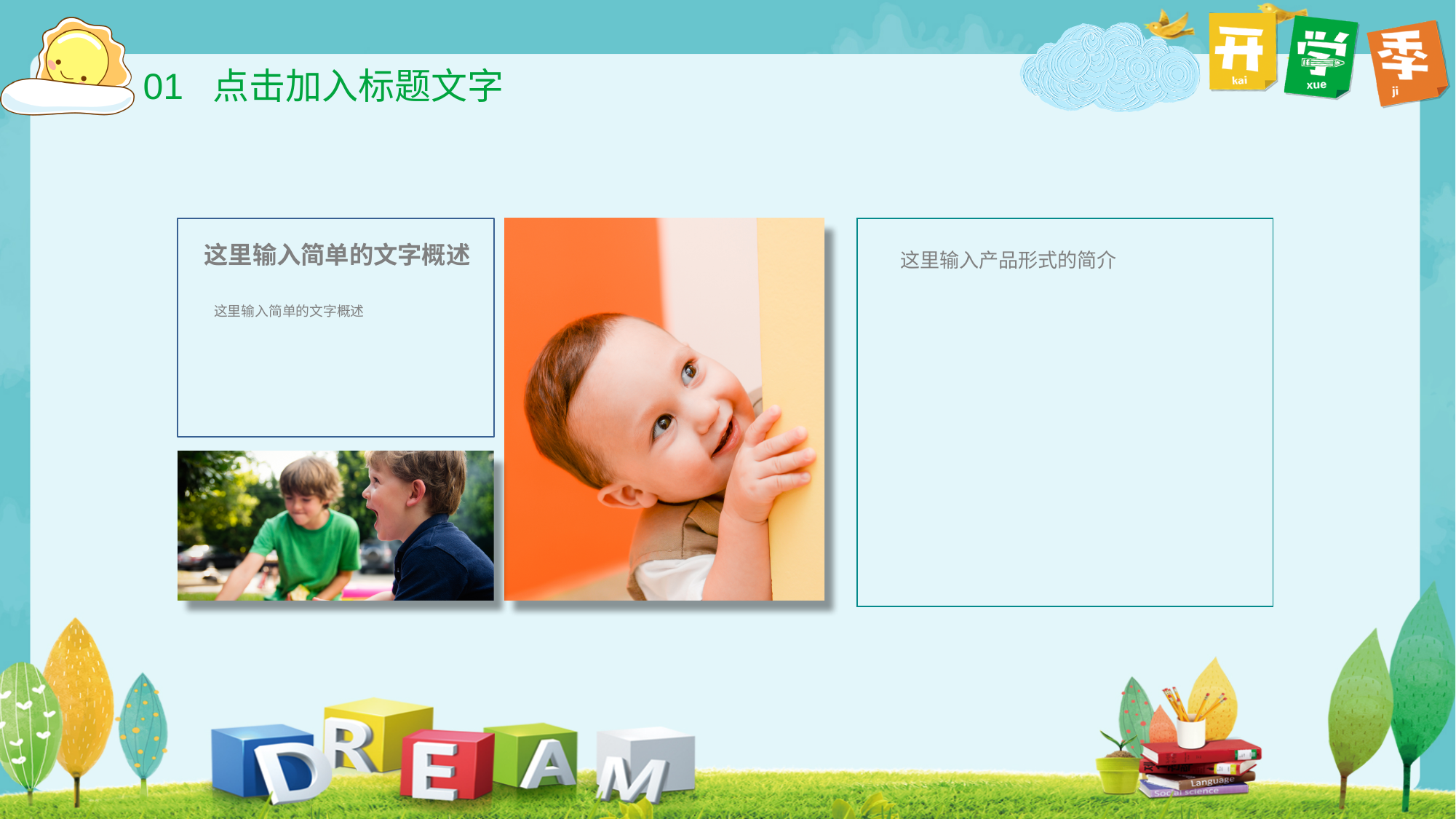

这里输入简单的文字概述
这里输入简单的文字概述

这里输入产品形式的简介